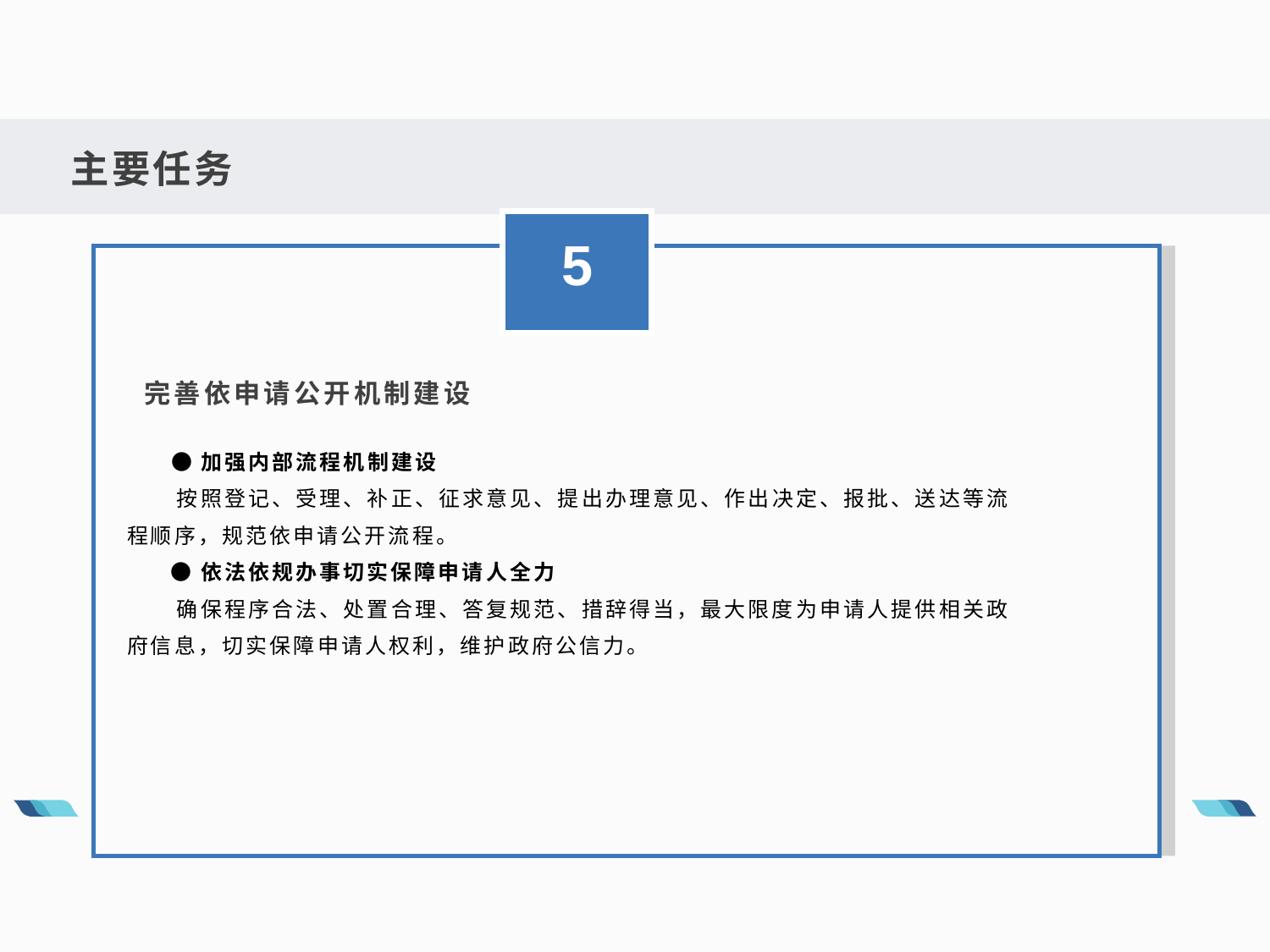

主要任务

5

 完善依申请公开机制建设
      ●加强内部流程机制建设
      按照登记、受理、补正、征求意见、提出办理意见、作出决定、报批、送达等流程顺序，规范依申请公开流程。
      ●依法依规办事切实保障申请人全力
      确保程序合法、处置合理、答复规范、措辞得当，最大限度为申请人提供相关政府信息，切实保障申请人权利，维护政府公信力。